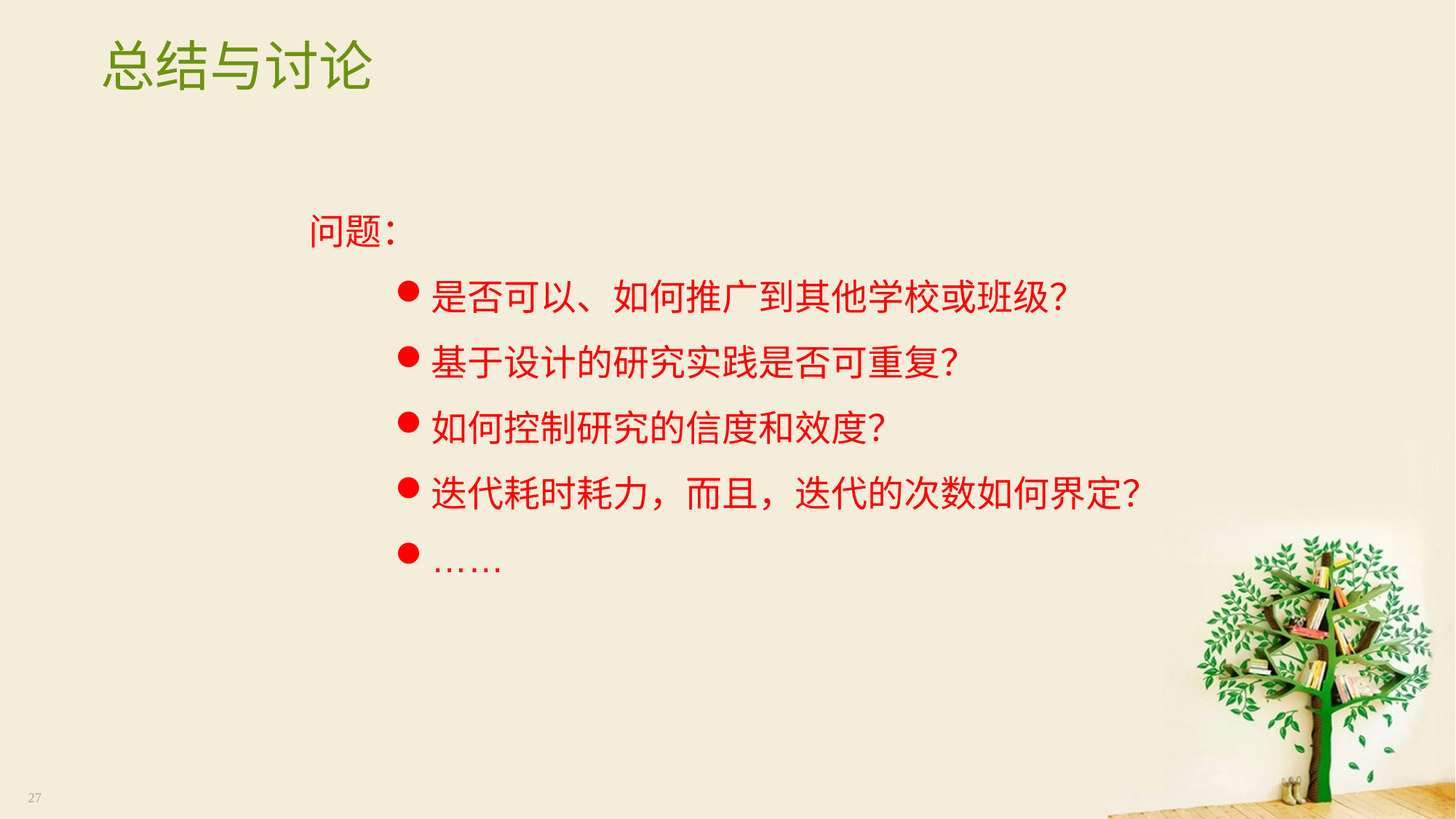

# 总结与讨论
问题：
是否可以、如何推广到其他学校或班级？
基于设计的研究实践是否可重复？
如何控制研究的信度和效度？
迭代耗时耗力，而且，迭代的次数如何界定？
……
27